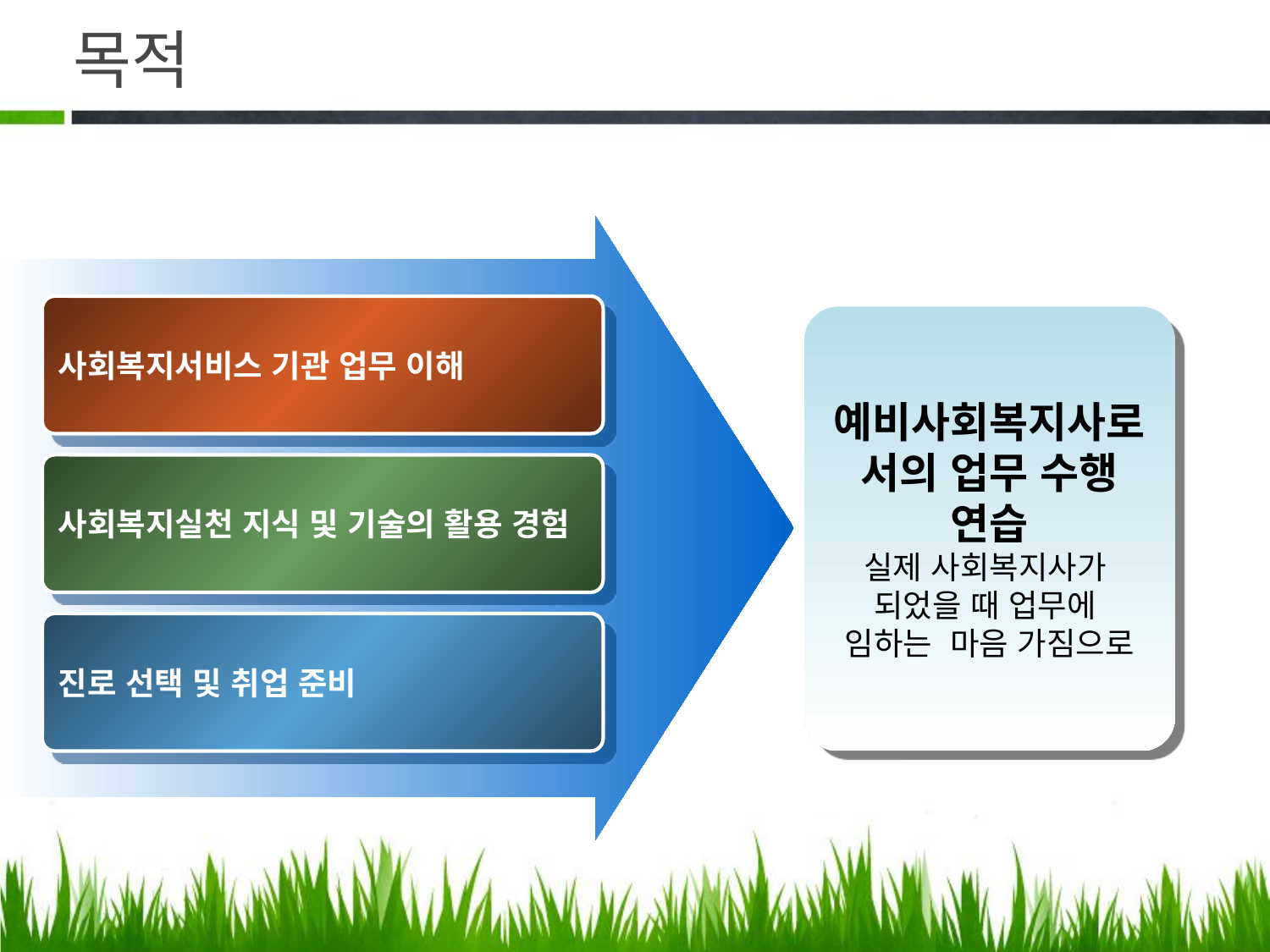

# 목적

사회복지서비스 기관 업무 이해
예비사회복지사로서의 업무 수행 연습
실제 사회복지사가
되었을 때 업무에
임하는  마음 가짐으로
사회복지실천 지식 및 기술의 활용 경험
진로 선택 및 취업 준비